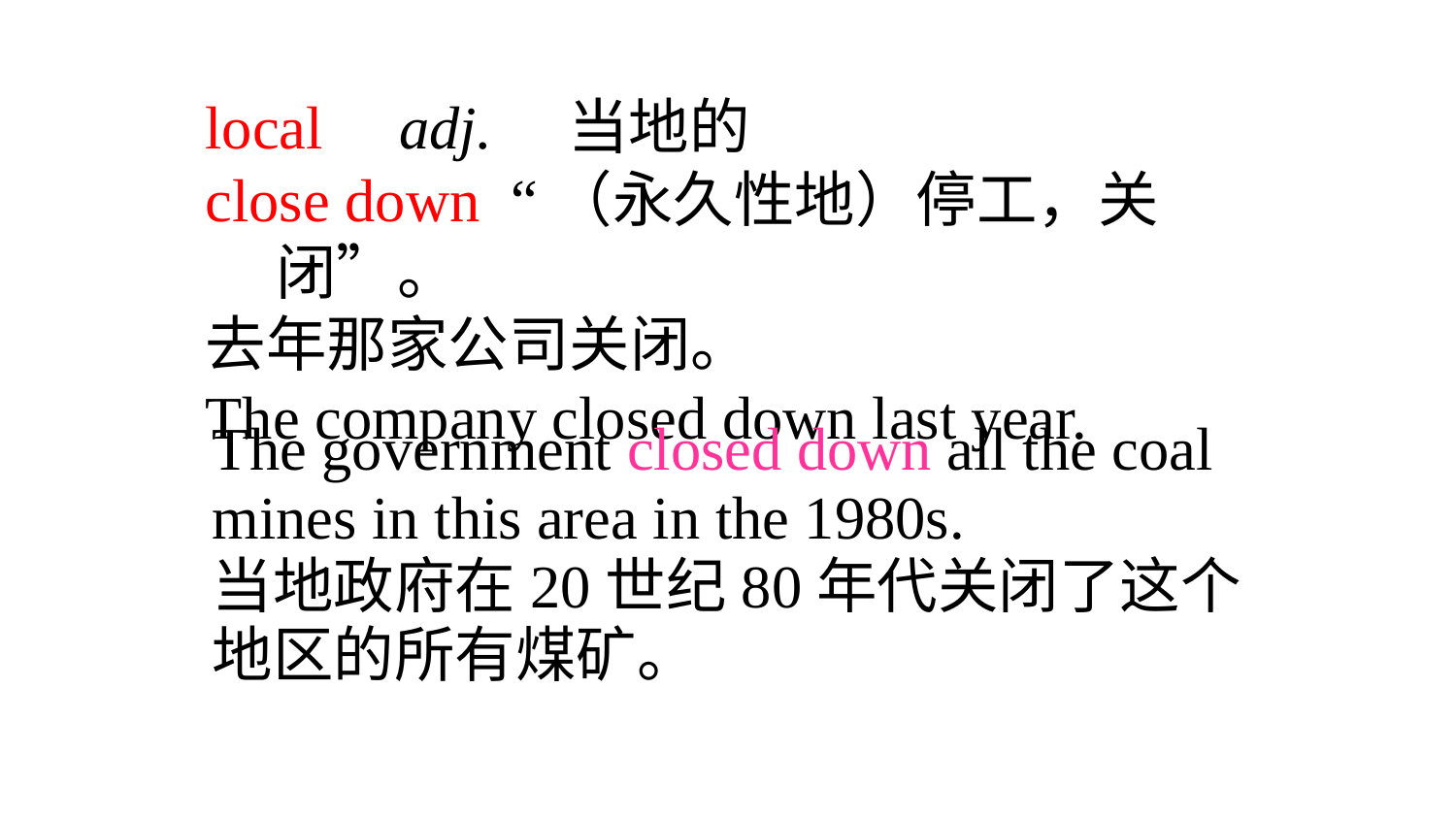

local     adj.    当地的
close down  “（永久性地）停工，关闭”。
去年那家公司关闭。
The company closed down last year.

The government closed down all the coal mines in this area in the 1980s.
当地政府在20世纪80年代关闭了这个地区的所有煤矿。